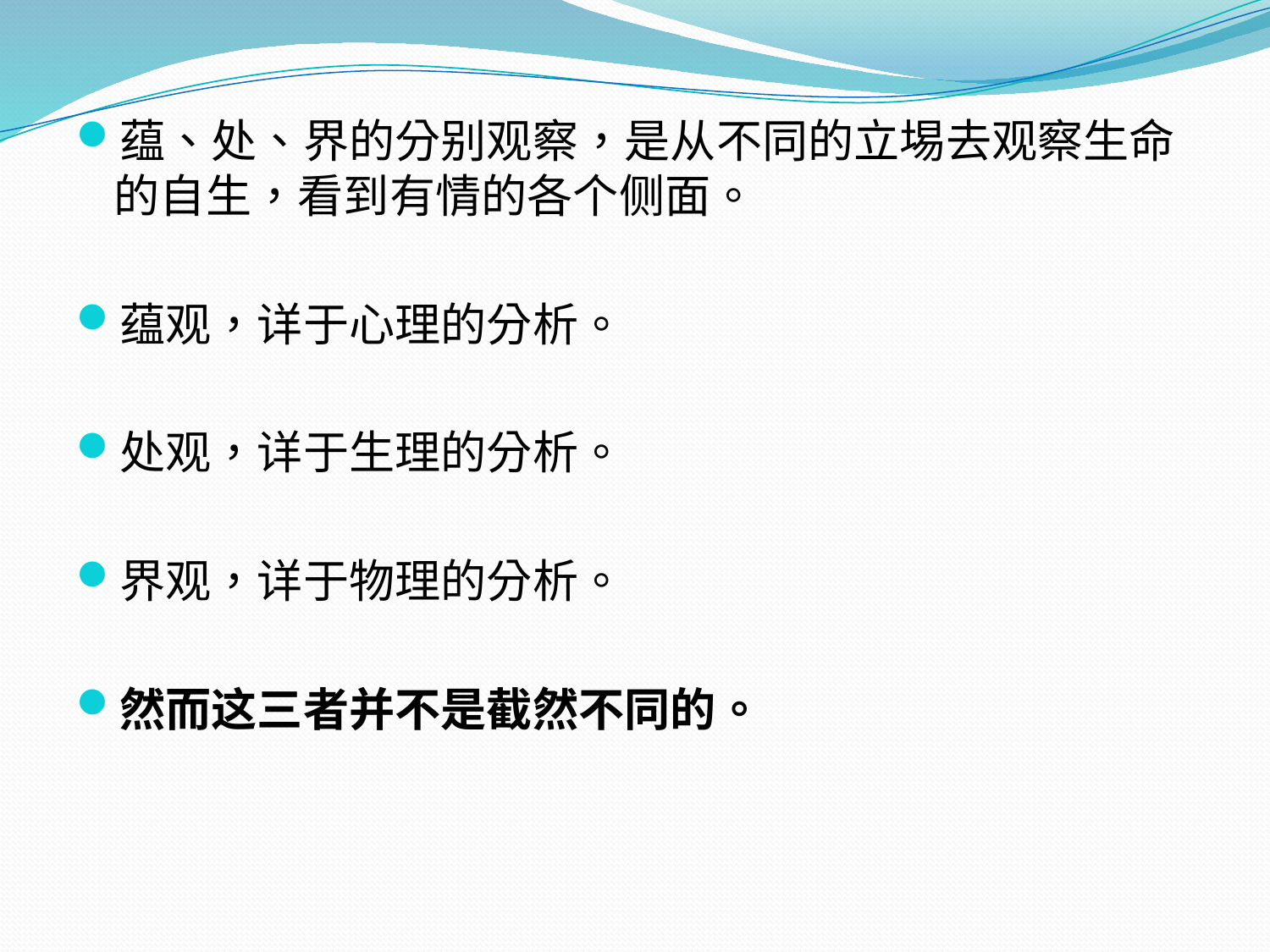

蕴、处、界的分别观察，是从不同的立埸去观察生命的自生，看到有情的各个侧面。

蕴观，详于心理的分析。

处观，详于生理的分析。

界观，详于物理的分析。

然而这三者并不是截然不同的。